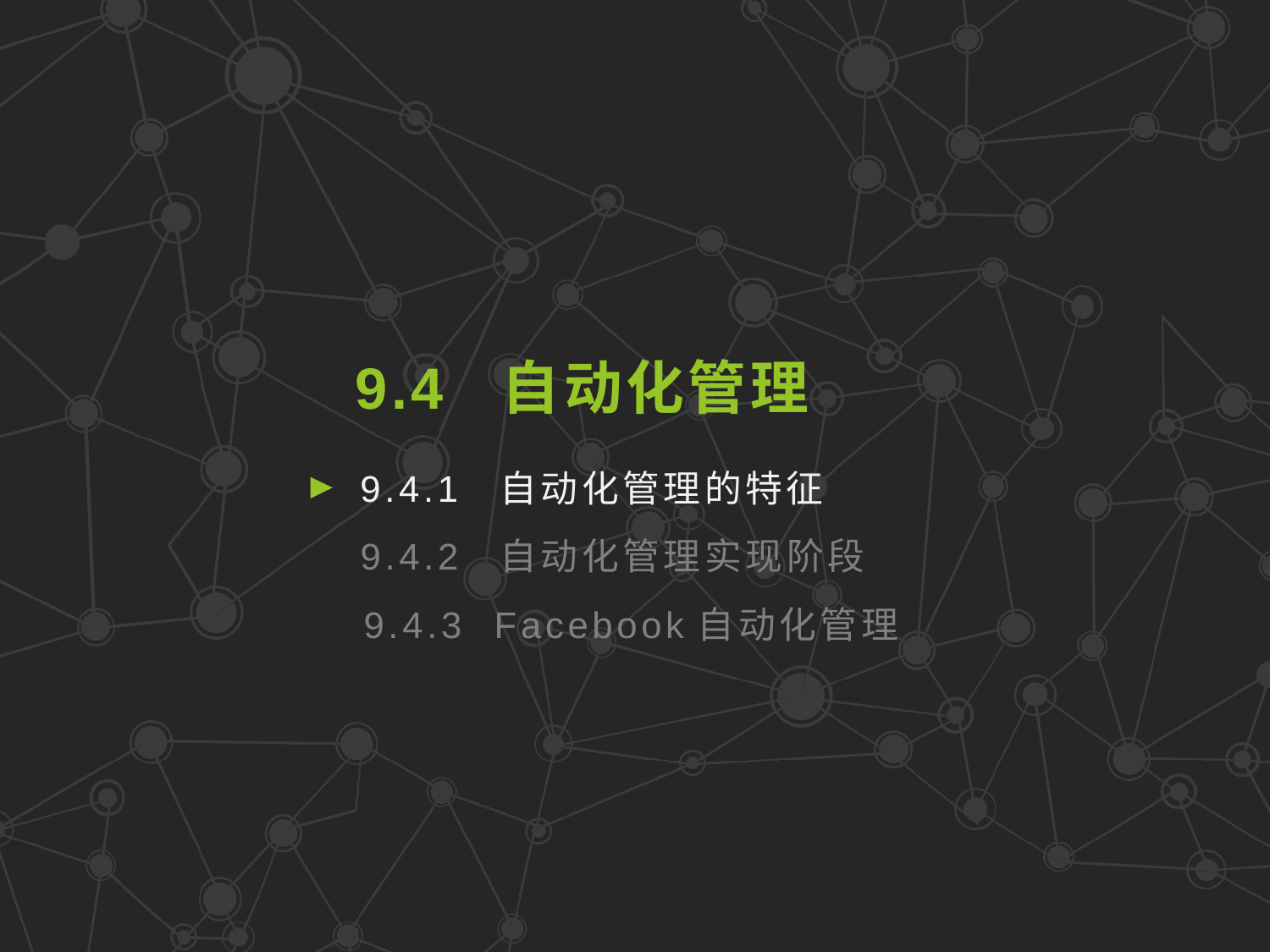

9.4  自动化管理
9.4.1  自动化管理的特征

9.4.2  自动化管理实现阶段
9.4.3  Facebook自动化管理